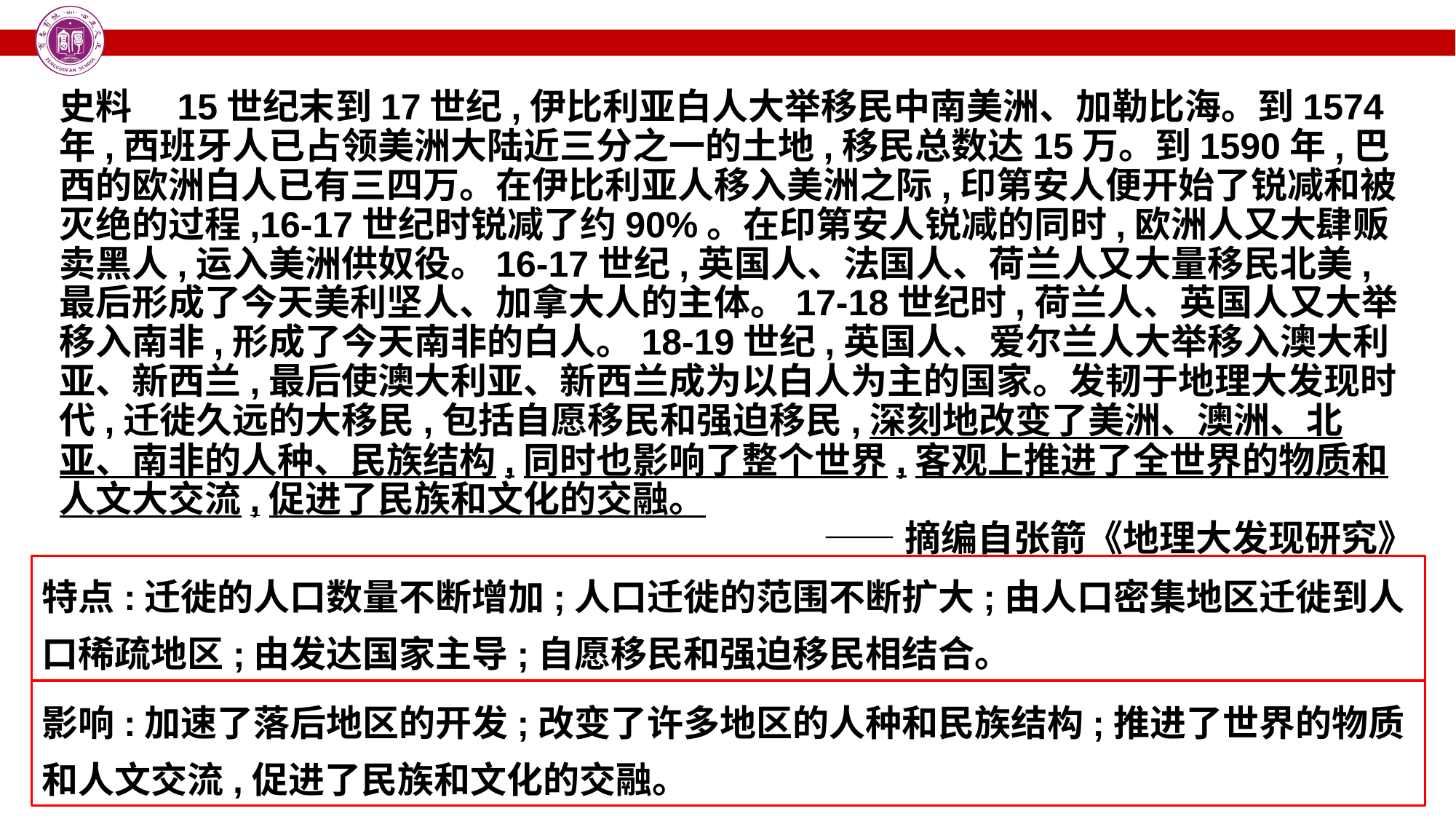

史料　15世纪末到17世纪,伊比利亚白人大举移民中南美洲、加勒比海。到1574年,西班牙人已占领美洲大陆近三分之一的土地,移民总数达15万。到1590年,巴西的欧洲白人已有三四万。在伊比利亚人移入美洲之际,印第安人便开始了锐减和被灭绝的过程,16-17世纪时锐减了约90%。在印第安人锐减的同时,欧洲人又大肆贩卖黑人,运入美洲供奴役。16-17世纪,英国人、法国人、荷兰人又大量移民北美,最后形成了今天美利坚人、加拿大人的主体。17-18世纪时,荷兰人、英国人又大举移入南非,形成了今天南非的白人。18-19世纪,英国人、爱尔兰人大举移入澳大利亚、新西兰,最后使澳大利亚、新西兰成为以白人为主的国家。发韧于地理大发现时代,迁徙久远的大移民,包括自愿移民和强迫移民,深刻地改变了美洲、澳洲、北亚、南非的人种、民族结构,同时也影响了整个世界,客观上推进了全世界的物质和人文大交流,促进了民族和文化的交融。
——摘编自张箭《地理大发现研究》
思考:根据史料并结合所学知识,概括16-19世纪世界人口迁徙的特点和影响。
特点:迁徙的人口数量不断增加;人口迁徙的范围不断扩大;由人口密集地区迁徙到人口稀疏地区;由发达国家主导;自愿移民和强迫移民相结合。
影响:加速了落后地区的开发;改变了许多地区的人种和民族结构;推进了世界的物质和人文交流,促进了民族和文化的交融。